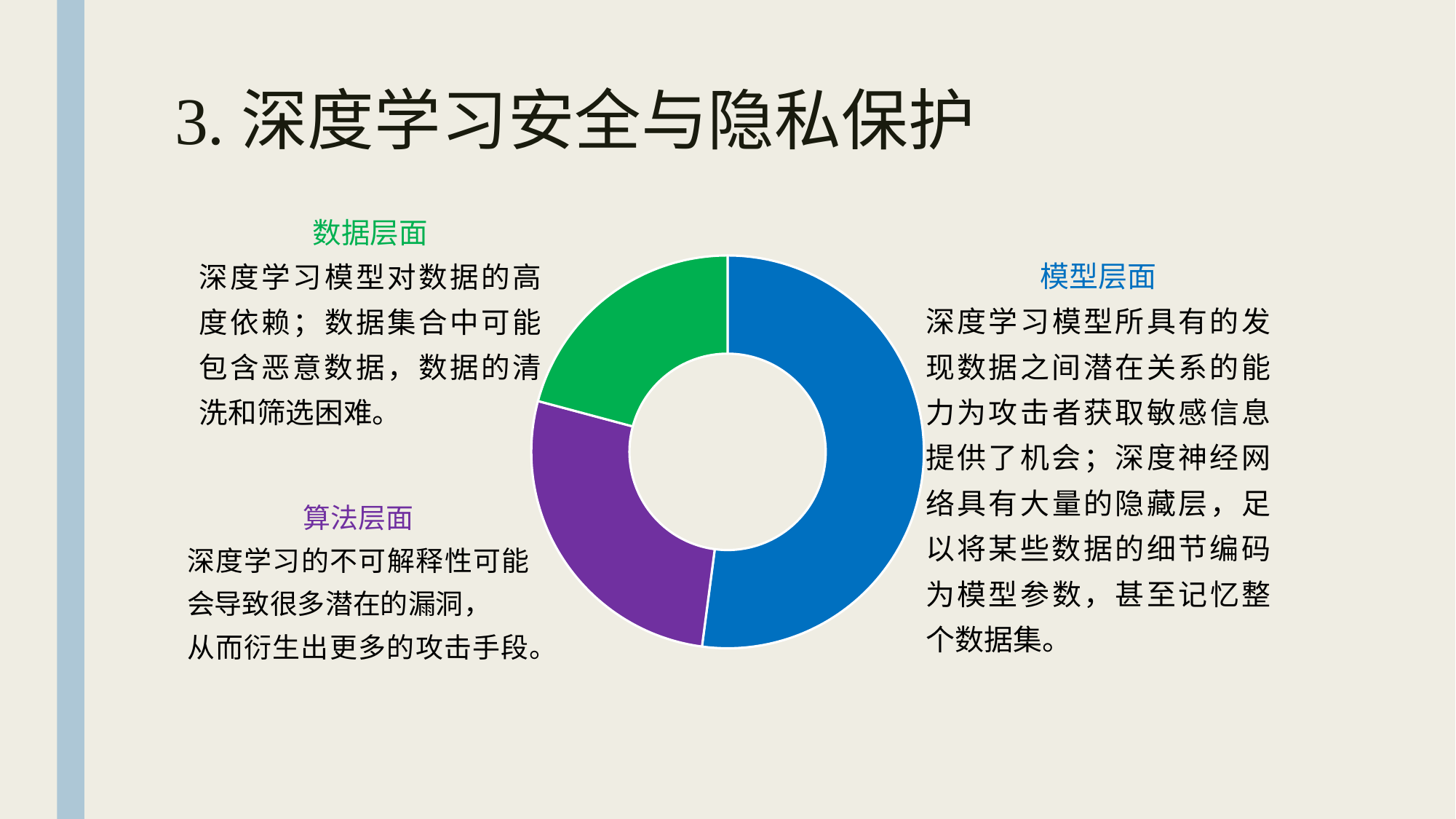

# 3.深度学习安全与隐私保护
数据层面
深度学习模型对数据的高度依赖；数据集合中可能包含恶意数据，数据的清洗和筛选困难。
模型层面
深度学习模型所具有的发现数据之间潜在关系的能力为攻击者获取敏感信息提供了机会；深度神经网络具有大量的隐藏层，足以将某些数据的细节编码为模型参数，甚至记忆整个数据集。

### Chart

| Category | 数据 |
|---|---|
| 第一季度 | 5.0 |
| 第二季度 | 2.6 |
| 第三季度 | 2.0 |
算法层面
深度学习的不可解释性可能会导致很多潜在的漏洞，
从而衍生出更多的攻击手段。